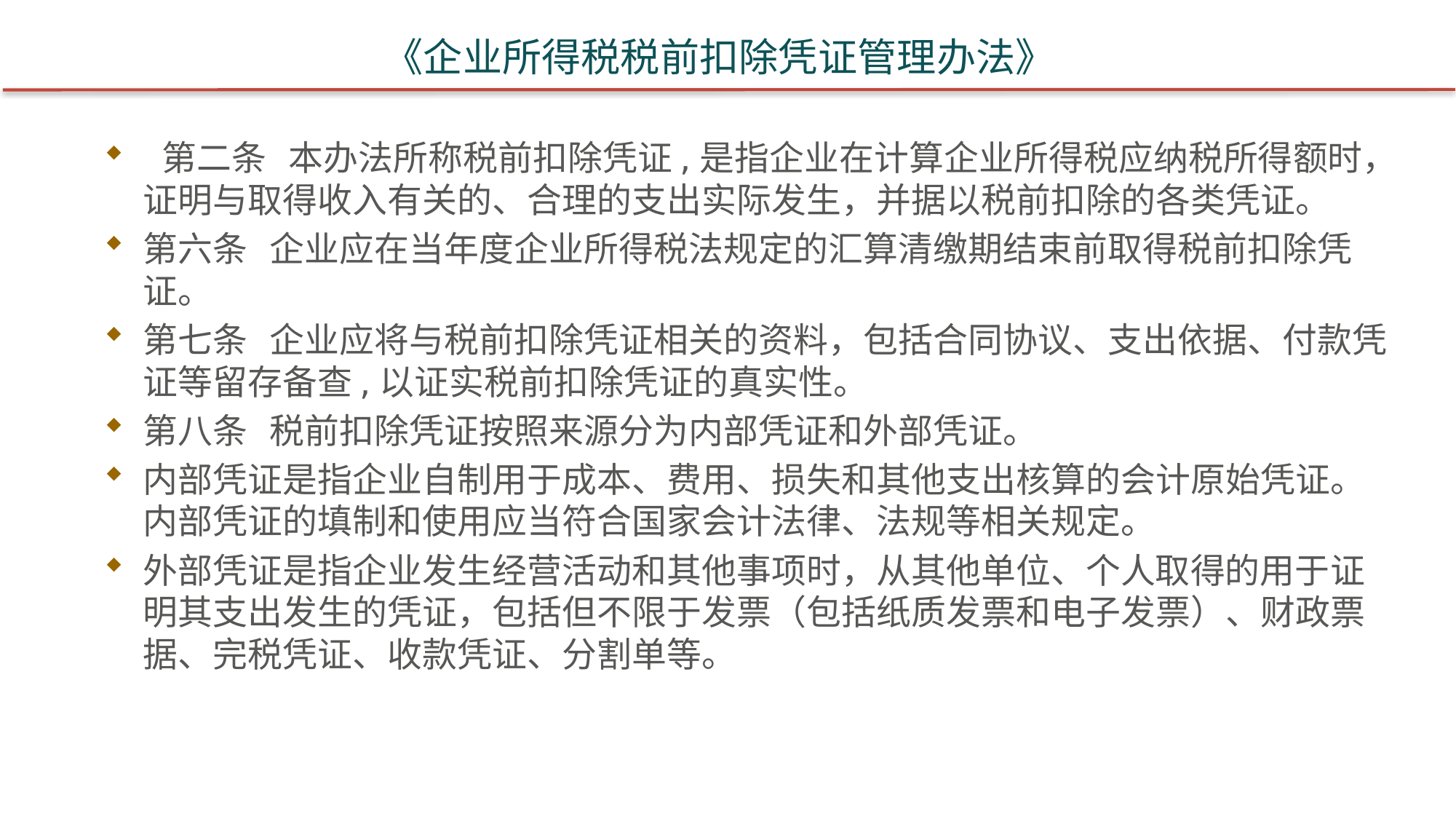

# 《企业所得税税前扣除凭证管理办法》
 第二条  本办法所称税前扣除凭证,是指企业在计算企业所得税应纳税所得额时，证明与取得收入有关的、合理的支出实际发生，并据以税前扣除的各类凭证。
第六条  企业应在当年度企业所得税法规定的汇算清缴期结束前取得税前扣除凭证。
第七条  企业应将与税前扣除凭证相关的资料，包括合同协议、支出依据、付款凭证等留存备查,以证实税前扣除凭证的真实性。
第八条  税前扣除凭证按照来源分为内部凭证和外部凭证。
内部凭证是指企业自制用于成本、费用、损失和其他支出核算的会计原始凭证。内部凭证的填制和使用应当符合国家会计法律、法规等相关规定。
外部凭证是指企业发生经营活动和其他事项时，从其他单位、个人取得的用于证明其支出发生的凭证，包括但不限于发票（包括纸质发票和电子发票）、财政票据、完税凭证、收款凭证、分割单等。